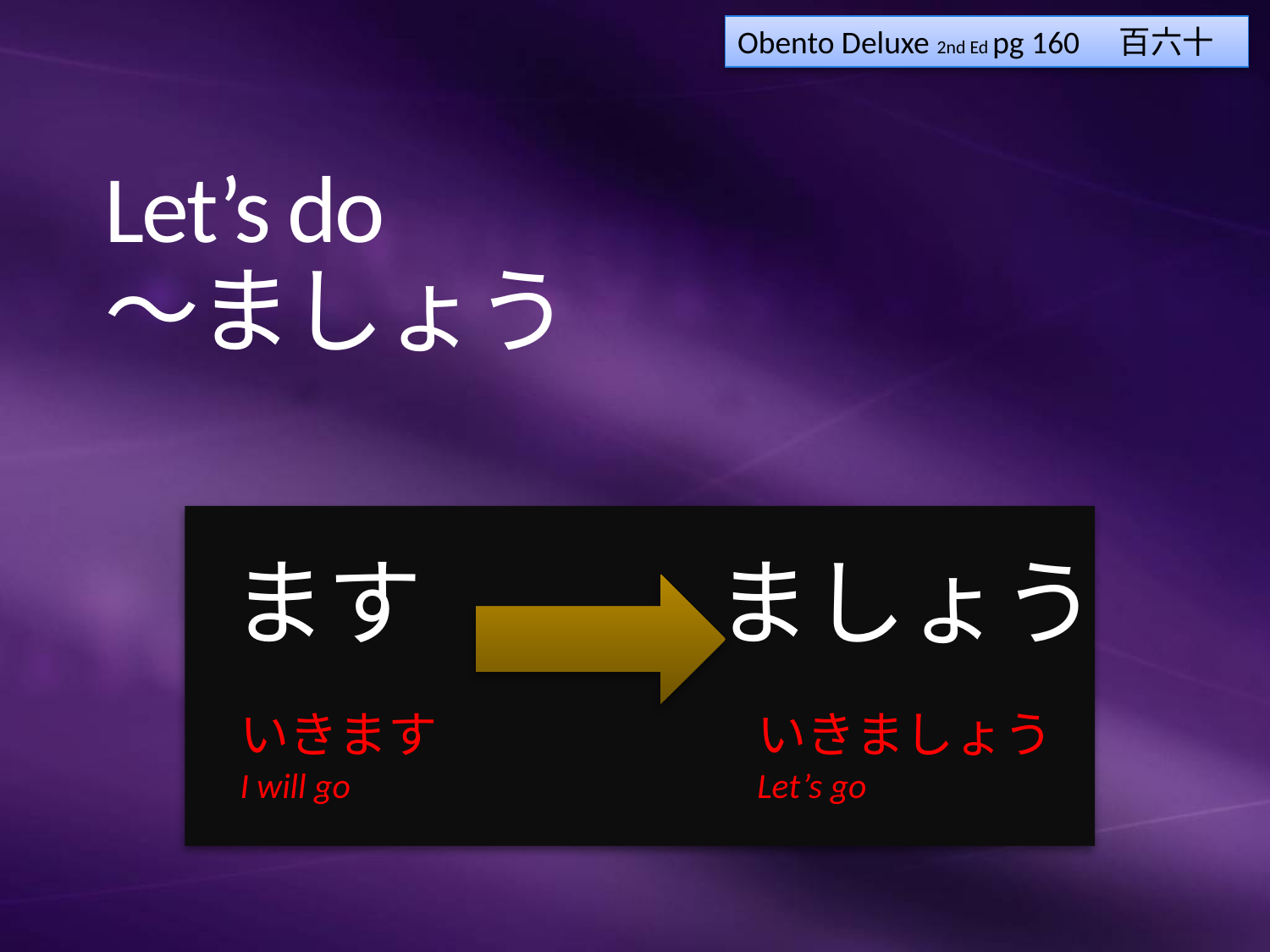

Obento Deluxe 2nd Ed pg 160　百六十
# Let’s do ～ましょう

ます
ましょう

いきます
I will go
いきましょう
Let’s go